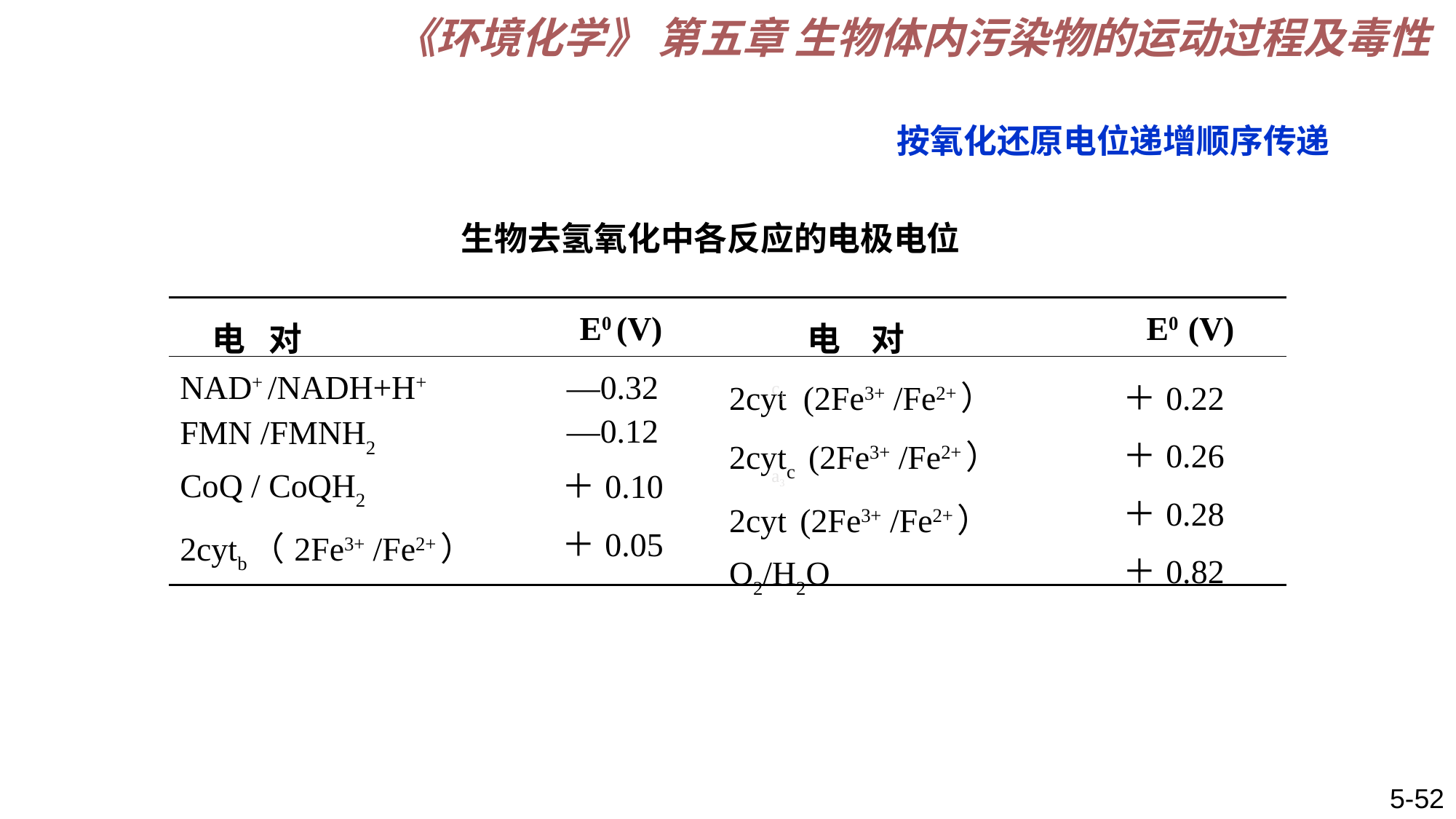

《环境化学》 第五章 生物体内污染物的运动过程及毒性
按氧化还原电位递增顺序传递
生物去氢氧化中各反应的电极电位
| 电 对 | E0 (V) | 电 对 | E0 (V) |
| --- | --- | --- | --- |
| NAD+ /NADH+H+ FMN /FMNH2 CoQ / CoQH2 2cytb（2Fe3+ /Fe2+） | ―0.32 ―0.12 ＋0.10 ＋0.05 | 2cyt (2Fe3+ /Fe2+） 2cytc (2Fe3+ /Fe2+） 2cyt (2Fe3+ /Fe2+） O2/H2O | ＋0.22 ＋0.26 ＋0.28 ＋0.82 |
c1
a3
5-52